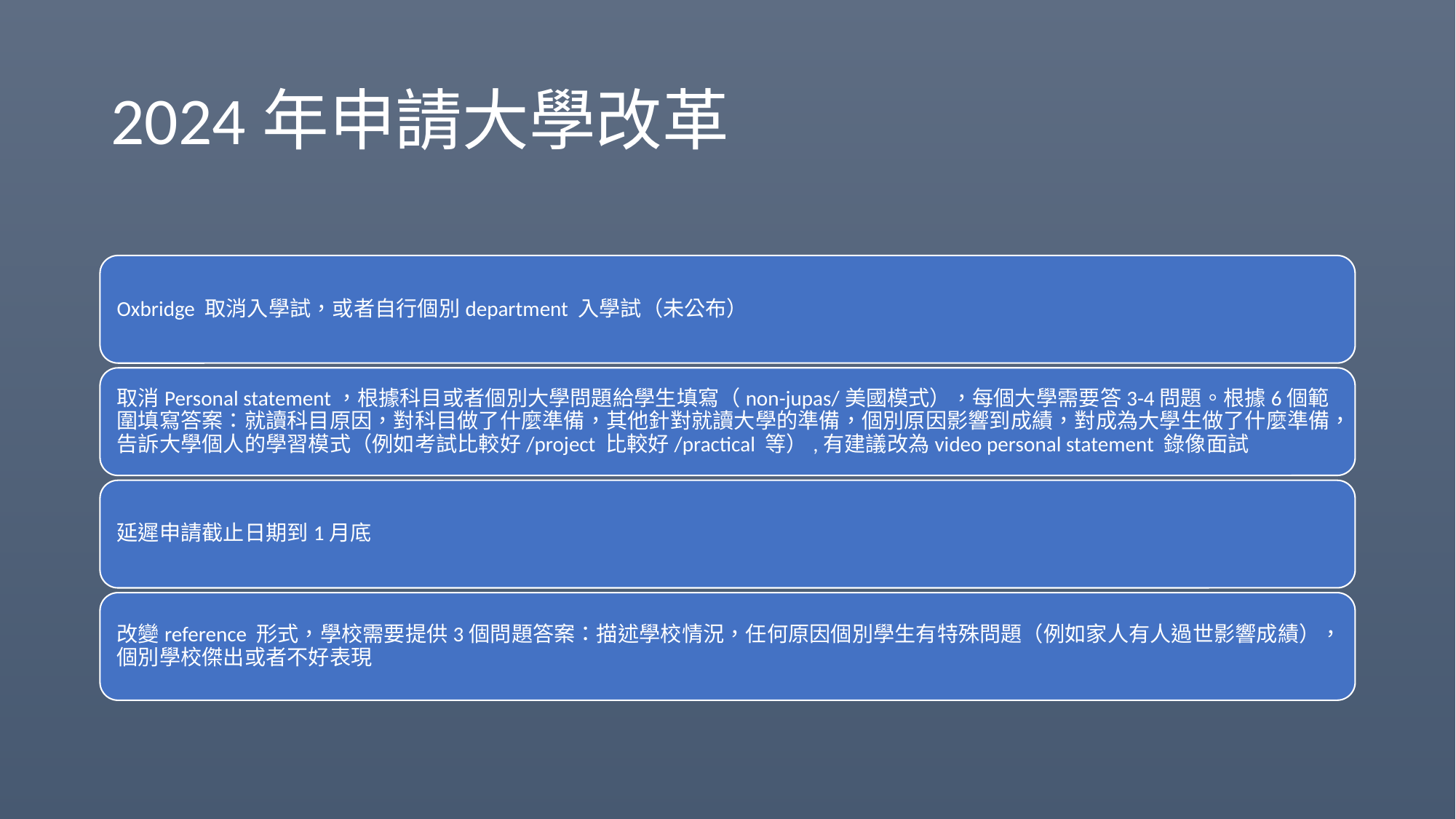

# 2024年申請大學改革
Oxbridge 取消入學試，或者自行個別department 入學試（未公布）
取消Personal statement，根據科目或者個別大學問題給學生填寫（non-jupas/美國模式），每個大學需要答3-4問題。根據6個範圍填寫答案：就讀科目原因，對科目做了什麼準備，其他針對就讀大學的準備，個別原因影響到成績，對成為大學生做了什麼準備，告訴大學個人的學習模式（例如考試比較好/project 比較好/practical 等）,有建議改為video personal statement 錄像面試
延遲申請截止日期到1月底
改變reference 形式，學校需要提供3個問題答案：描述學校情況，任何原因個別學生有特殊問題（例如家人有人過世影響成績），個別學校傑出或者不好表現